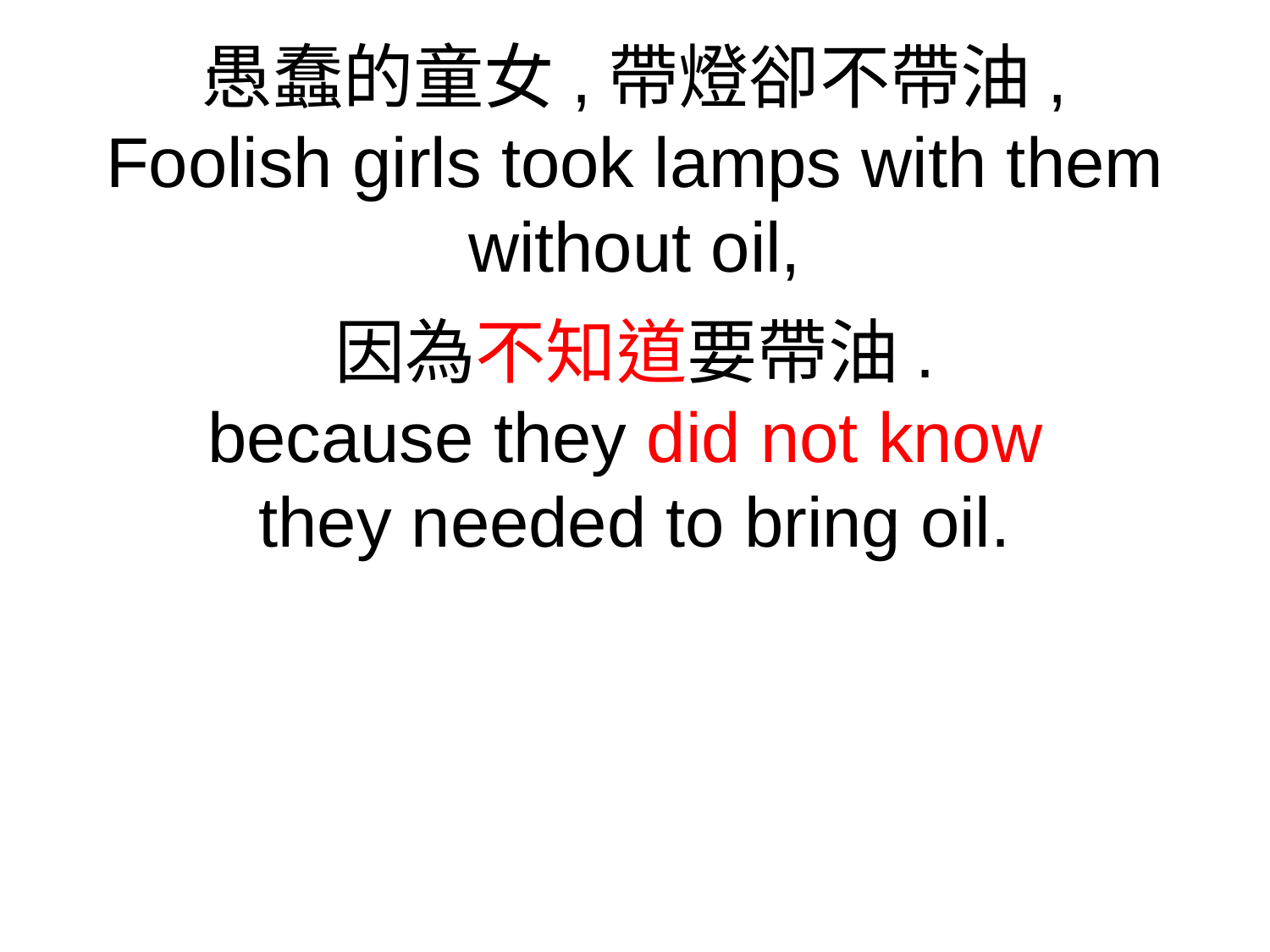

愚蠢的童女,帶燈卻不帶油,
Foolish girls took lamps with them without oil,
因為不知道要帶油.
because they did not know
they needed to bring oil.